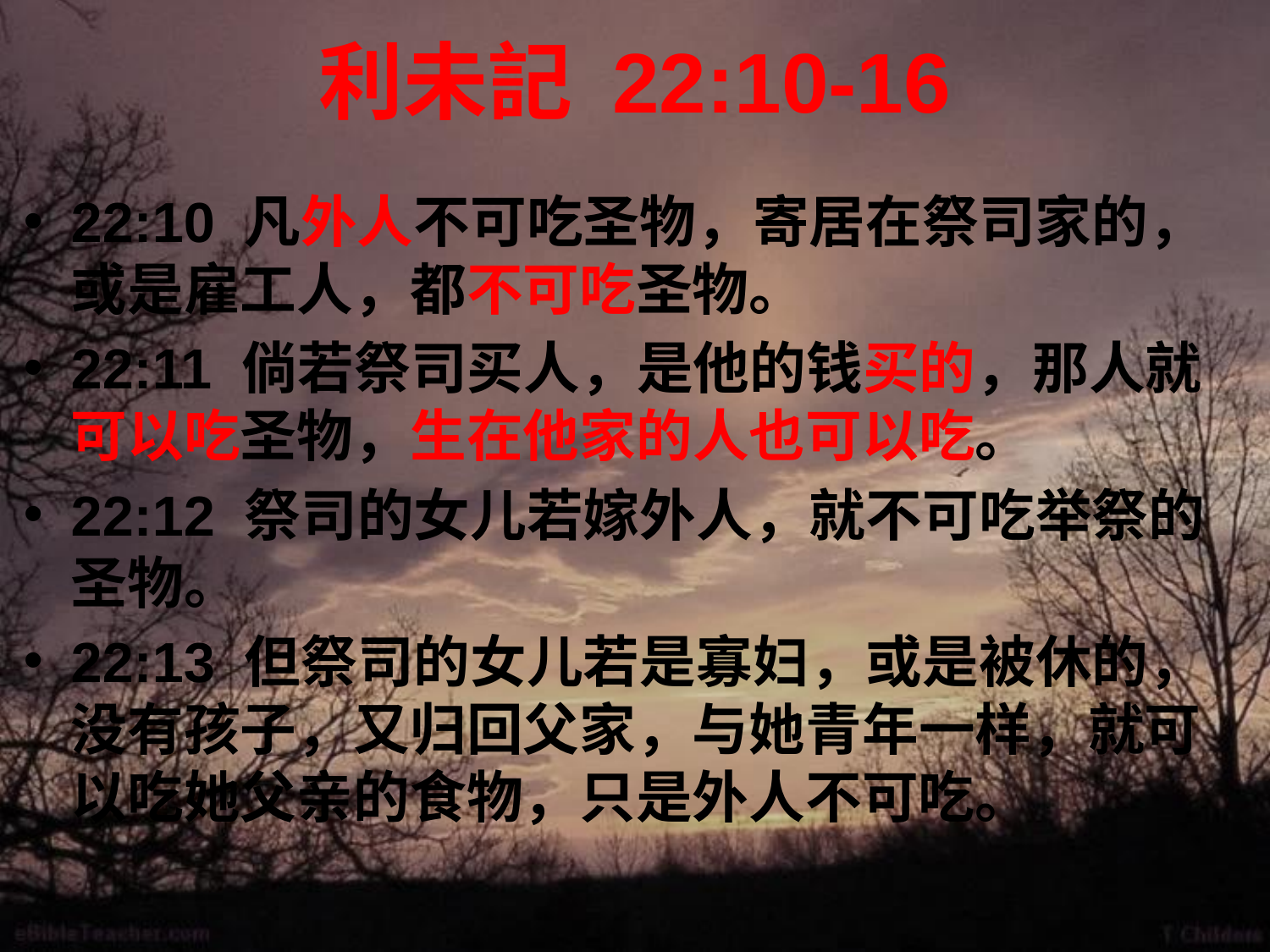

# 利未記 22:10-16
22:10 凡外人不可吃圣物，寄居在祭司家的，或是雇工人，都不可吃圣物。
22:11 倘若祭司买人，是他的钱买的，那人就可以吃圣物，生在他家的人也可以吃。
22:12 祭司的女儿若嫁外人，就不可吃举祭的圣物。
22:13 但祭司的女儿若是寡妇，或是被休的，没有孩子，又归回父家，与她青年一样，就可以吃她父亲的食物，只是外人不可吃。